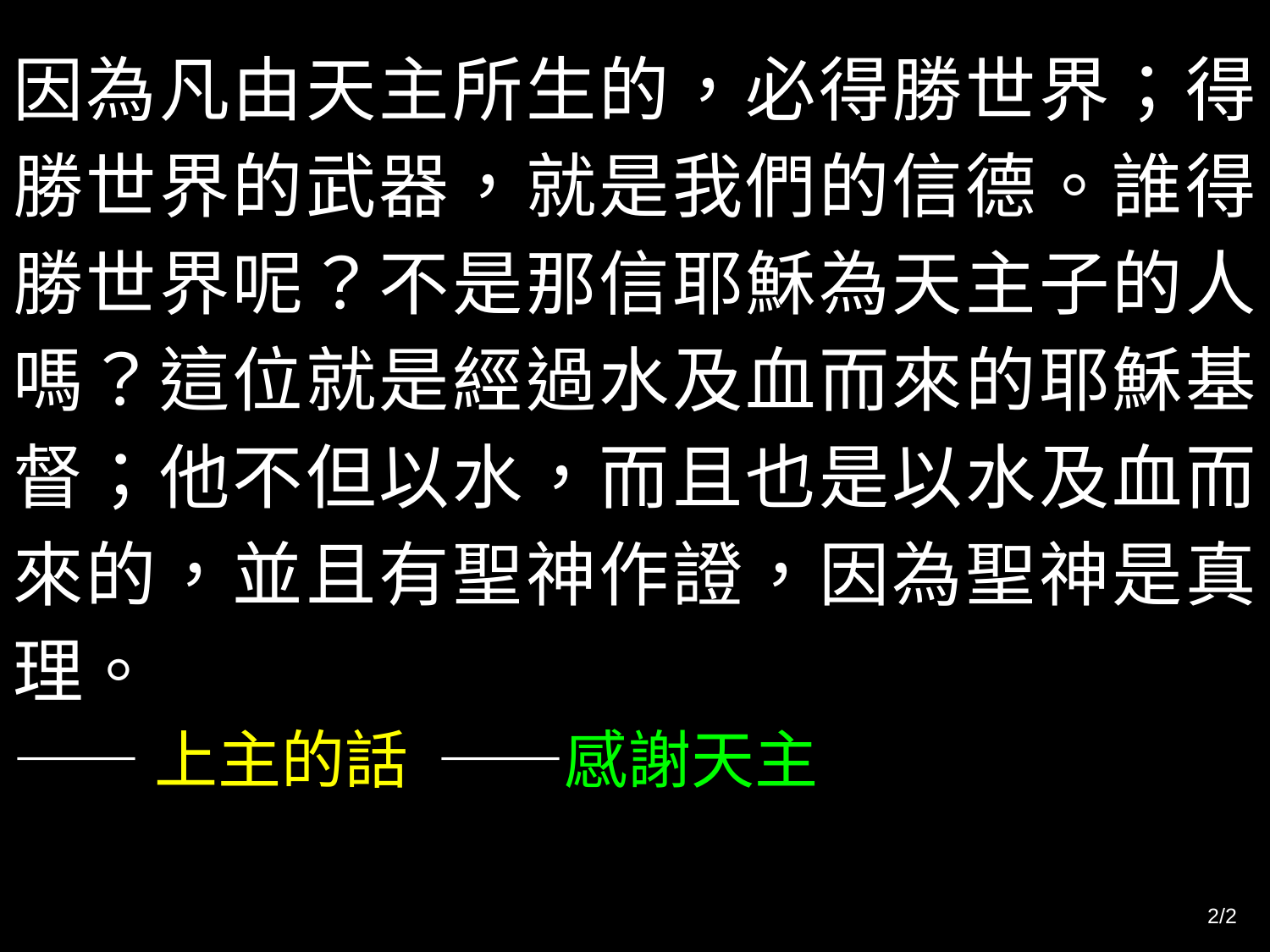

因為凡由天主所生的，必得勝世界；得勝世界的武器，就是我們的信德。誰得勝世界呢？不是那信耶穌為天主子的人嗎？這位就是經過水及血而來的耶穌基督；他不但以水，而且也是以水及血而來的，並且有聖神作證，因為聖神是真理。
——上主的話  ——感謝天主
2/2